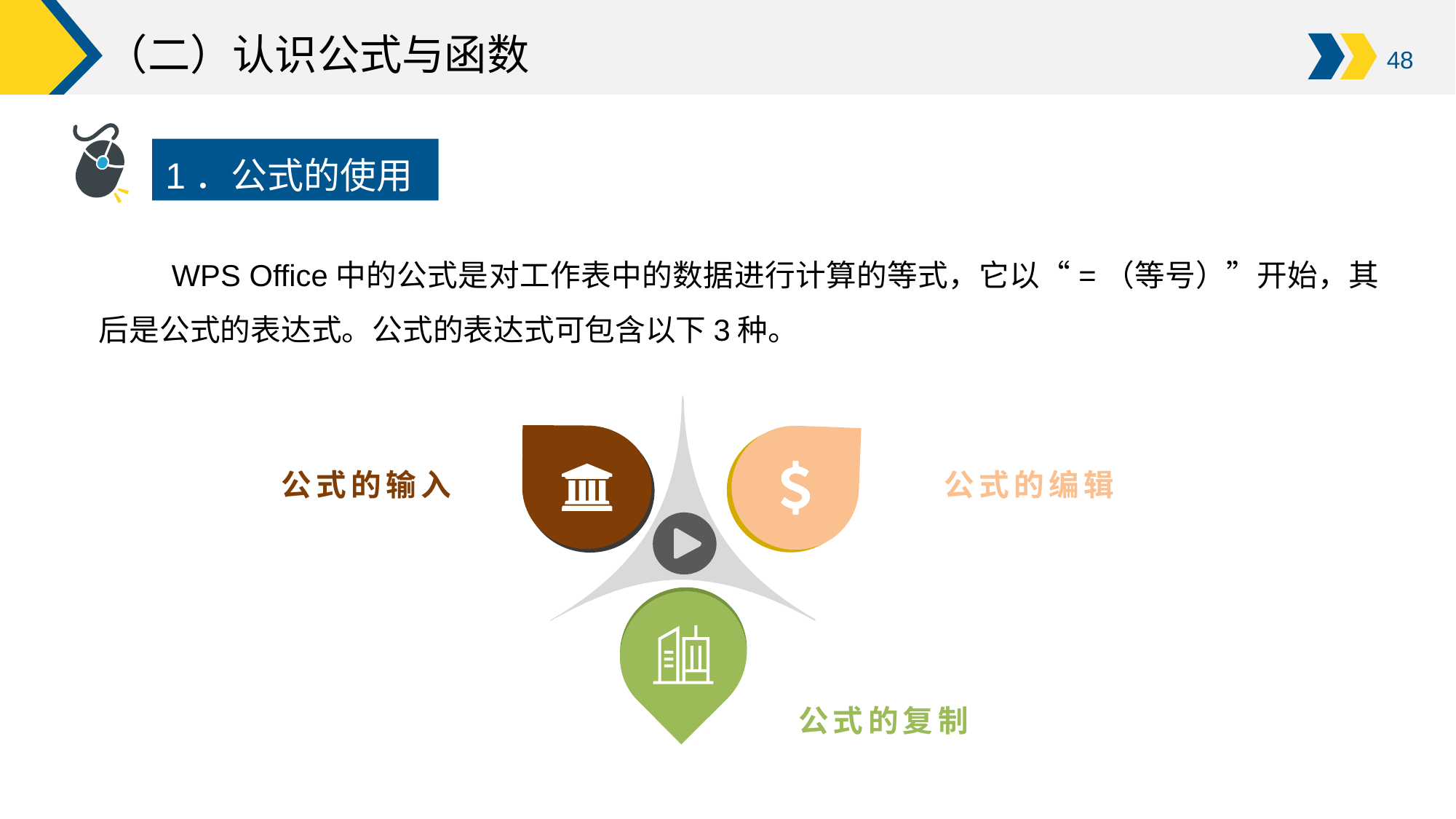

# （二）认识公式与函数

1．公式的使用

WPS Office中的公式是对工作表中的数据进行计算的等式，它以“=（等号）”开始，其后是公式的表达式。公式的表达式可包含以下3种。

公式的输入
公式的编辑
公式的复制